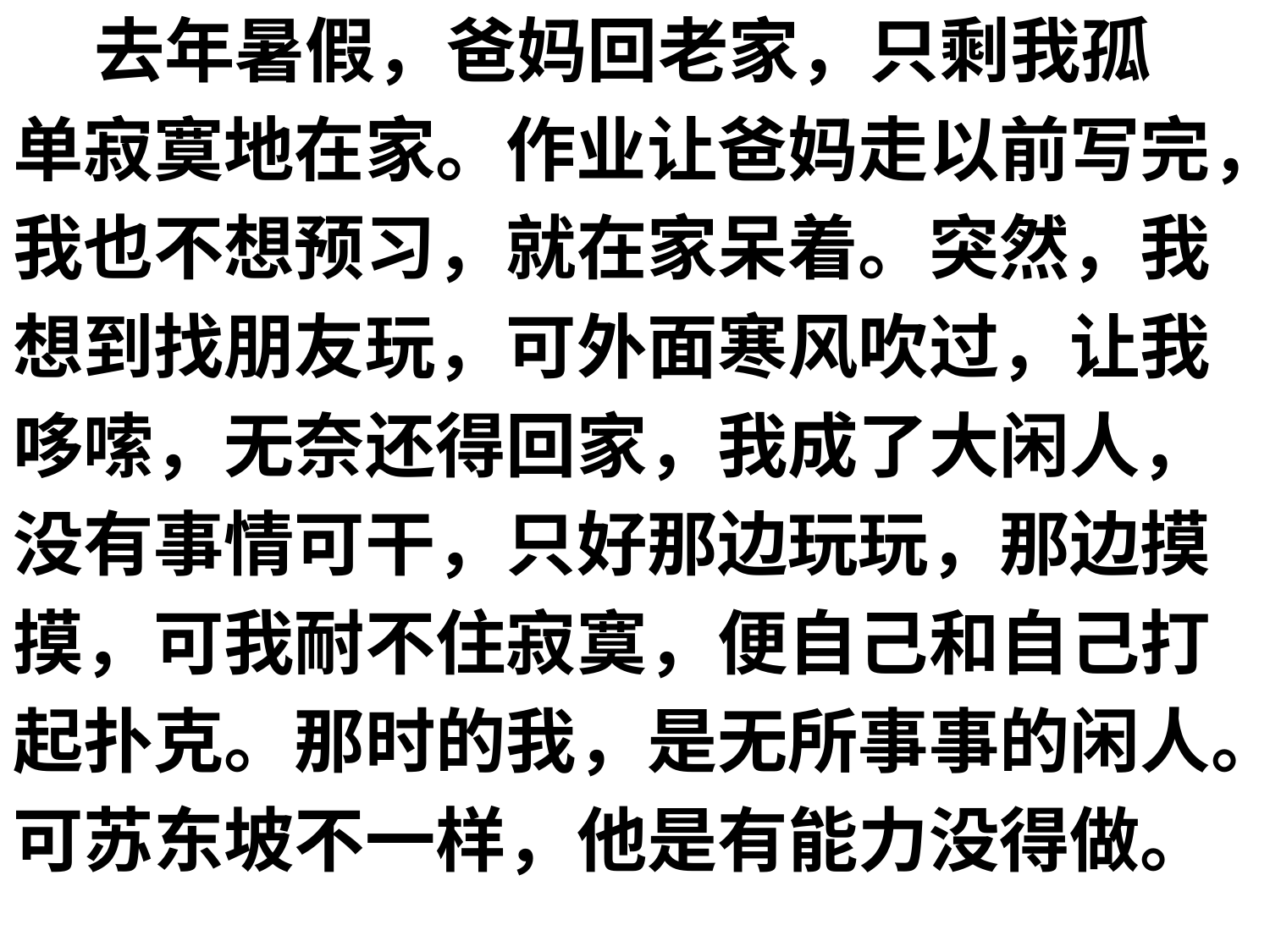

去年暑假，爸妈回老家，只剩我孤
单寂寞地在家。作业让爸妈走以前写完，
我也不想预习，就在家呆着。突然，我
想到找朋友玩，可外面寒风吹过，让我
哆嗦，无奈还得回家，我成了大闲人，
没有事情可干，只好那边玩玩，那边摸
摸，可我耐不住寂寞，便自己和自己打
起扑克。那时的我，是无所事事的闲人。
可苏东坡不一样，他是有能力没得做。